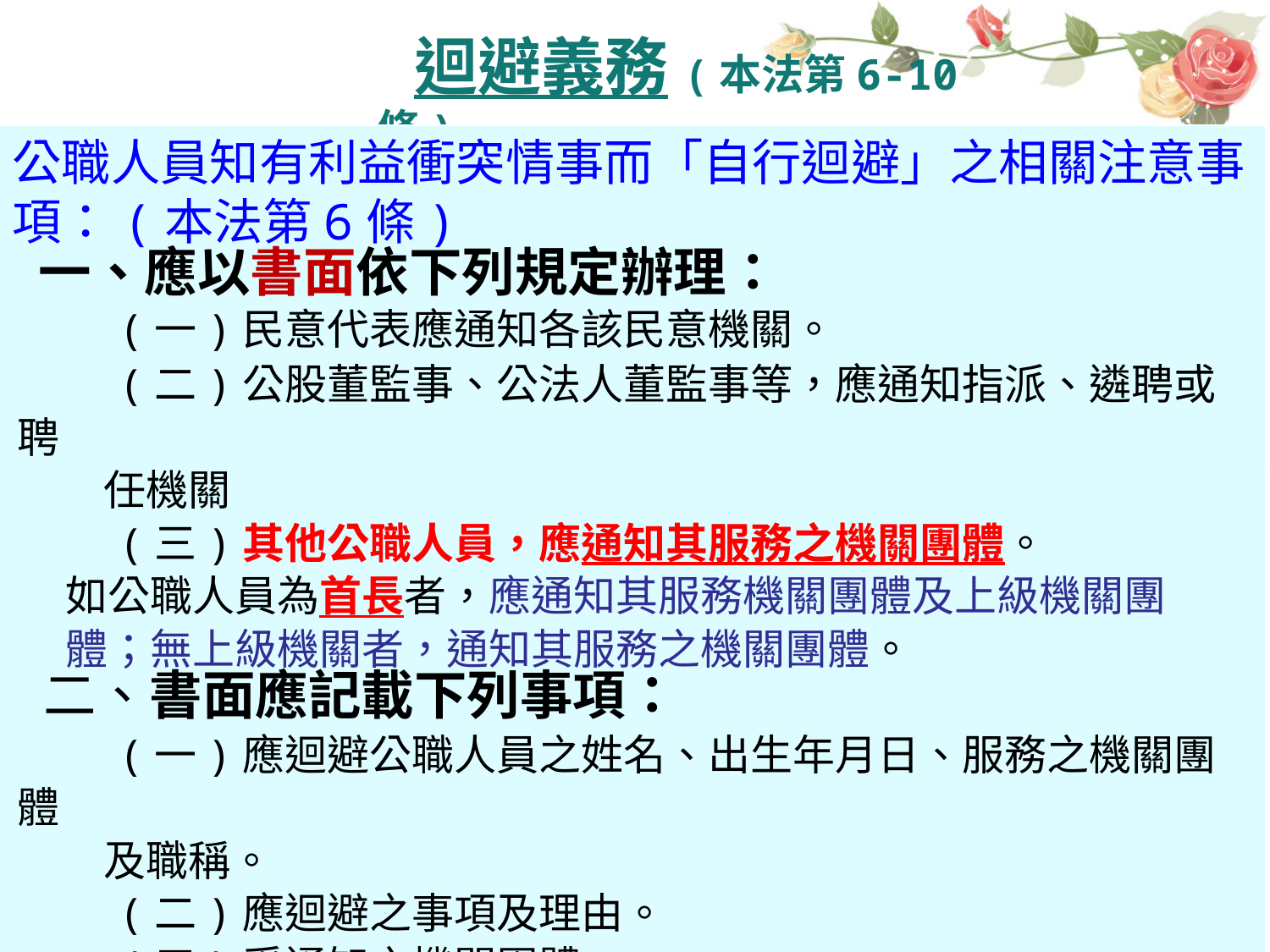

迴避義務(本法第6-10條)

#
公職人員知有利益衝突情事而「自行迴避」之相關注意事項：(本法第6條)
 一、應以書面依下列規定辦理：
   (一)民意代表應通知各該民意機關。
    (二)公股董監事、公法人董監事等，應通知指派、遴聘或聘
        任機關
    (三)其他公職人員，應通知其服務之機關團體。
    如公職人員為首長者，應通知其服務機關團體及上級機關團
    體；無上級機關者，通知其服務之機關團體。
 二、書面應記載下列事項：
    (一)應迴避公職人員之姓名、出生年月日、服務之機關團體
        及職稱。
    (二)應迴避之事項及理由。
    (三)受通知之機關團體。
    (四)通知日期。
99